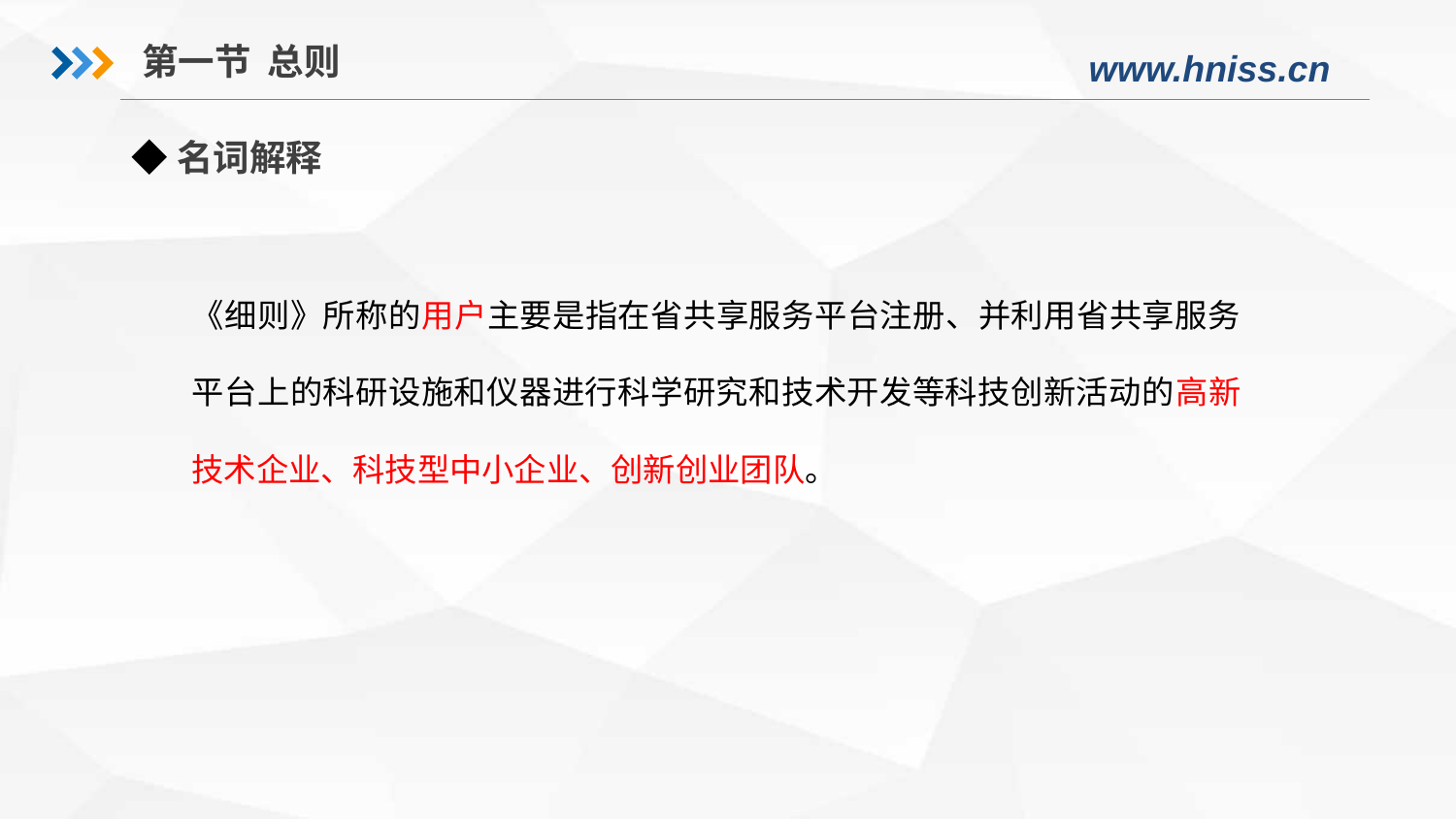

第一节  总则

◆名词解释
《细则》所称的用户主要是指在省共享服务平台注册、并利用省共享服务平台上的科研设施和仪器进行科学研究和技术开发等科技创新活动的高新技术企业、科技型中小企业、创新创业团队。